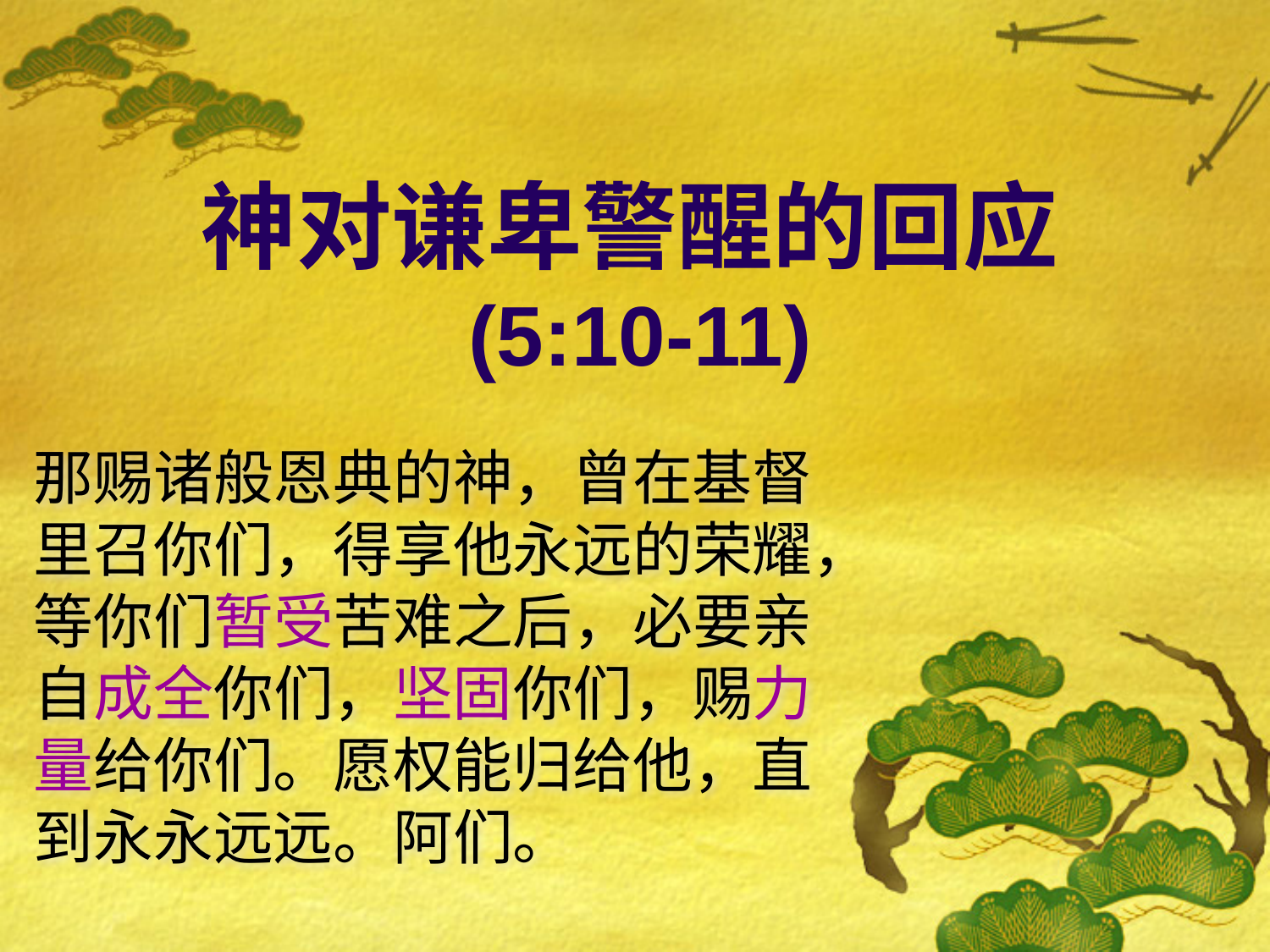

# 神对谦卑警醒的回应 (5:10-11)
那赐诸般恩典的神，曾在基督里召你们，得享他永远的荣耀，等你们暂受苦难之后，必要亲自成全你们，坚固你们，赐力量给你们。愿权能归给他，直到永永远远。阿们。